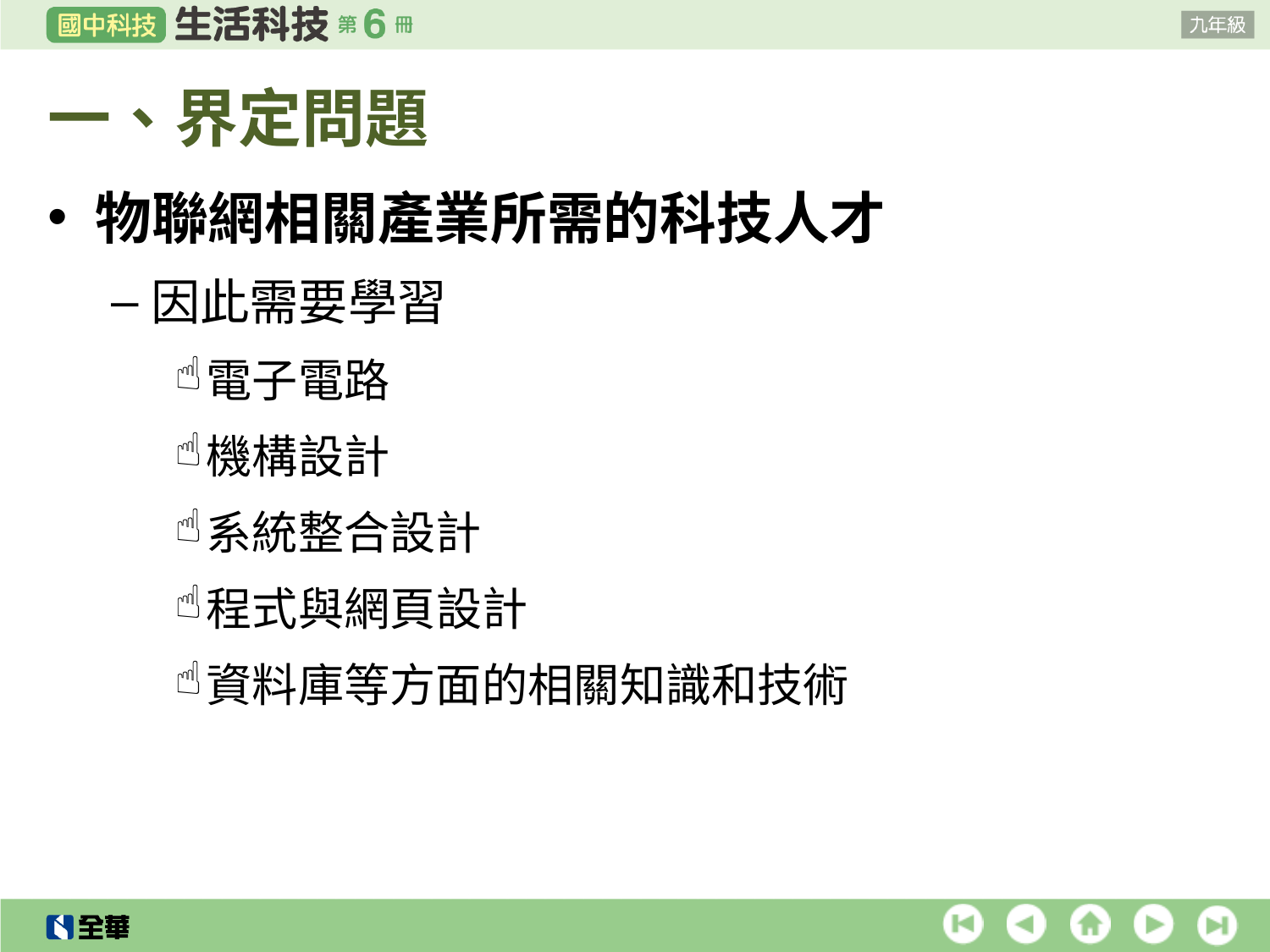

# 一、界定問題
物聯網相關產業所需的科技人才
因此需要學習
電子電路
機構設計
系統整合設計
程式與網頁設計
資料庫等方面的相關知識和技術